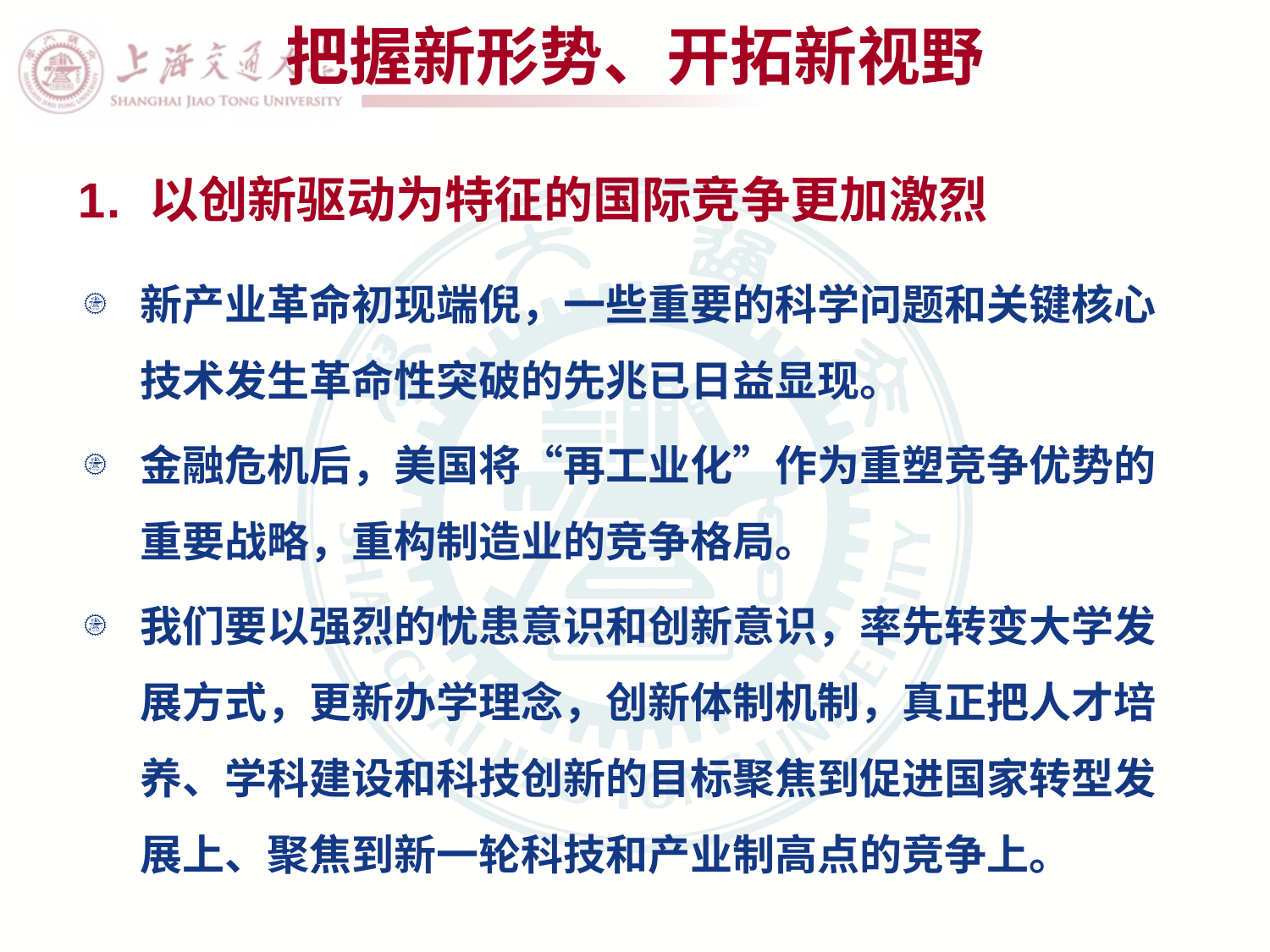

# 把握新形势、开拓新视野
以创新驱动为特征的国际竞争更加激烈
新产业革命初现端倪，一些重要的科学问题和关键核心技术发生革命性突破的先兆已日益显现。
金融危机后，美国将“再工业化”作为重塑竞争优势的重要战略，重构制造业的竞争格局。
我们要以强烈的忧患意识和创新意识，率先转变大学发展方式，更新办学理念，创新体制机制，真正把人才培养、学科建设和科技创新的目标聚焦到促进国家转型发展上、聚焦到新一轮科技和产业制高点的竞争上。